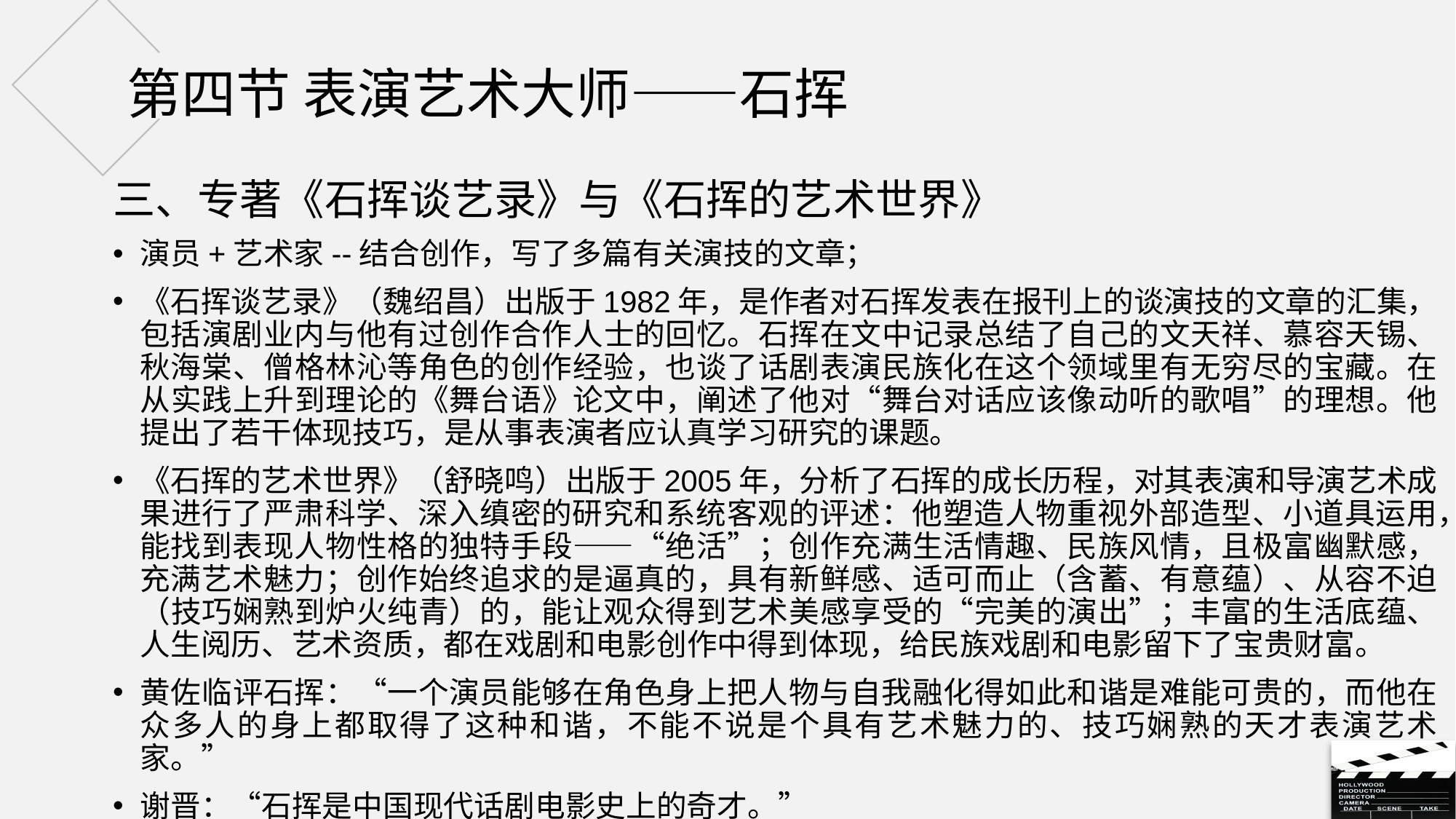

# 第四节 表演艺术大师——石挥
三、专著《石挥谈艺录》与《石挥的艺术世界》
演员+艺术家--结合创作，写了多篇有关演技的文章；
《石挥谈艺录》（魏绍昌）出版于1982年，是作者对石挥发表在报刊上的谈演技的文章的汇集，包括演剧业内与他有过创作合作人士的回忆。石挥在文中记录总结了自己的文天祥、慕容天锡、秋海棠、僧格林沁等角色的创作经验，也谈了话剧表演民族化在这个领域里有无穷尽的宝藏。在从实践上升到理论的《舞台语》论文中，阐述了他对“舞台对话应该像动听的歌唱”的理想。他提出了若干体现技巧，是从事表演者应认真学习研究的课题。
《石挥的艺术世界》（舒晓鸣）出版于2005年，分析了石挥的成长历程，对其表演和导演艺术成果进行了严肃科学、深入缜密的研究和系统客观的评述：他塑造人物重视外部造型、小道具运用，能找到表现人物性格的独特手段——“绝活”；创作充满生活情趣、民族风情，且极富幽默感，充满艺术魅力；创作始终追求的是逼真的，具有新鲜感、适可而止（含蓄、有意蕴）、从容不迫（技巧娴熟到炉火纯青）的，能让观众得到艺术美感享受的“完美的演出”；丰富的生活底蕴、人生阅历、艺术资质，都在戏剧和电影创作中得到体现，给民族戏剧和电影留下了宝贵财富。
黄佐临评石挥：“一个演员能够在角色身上把人物与自我融化得如此和谐是难能可贵的，而他在众多人的身上都取得了这种和谐，不能不说是个具有艺术魅力的、技巧娴熟的天才表演艺术家。”
谢晋：“石挥是中国现代话剧电影史上的奇才。”